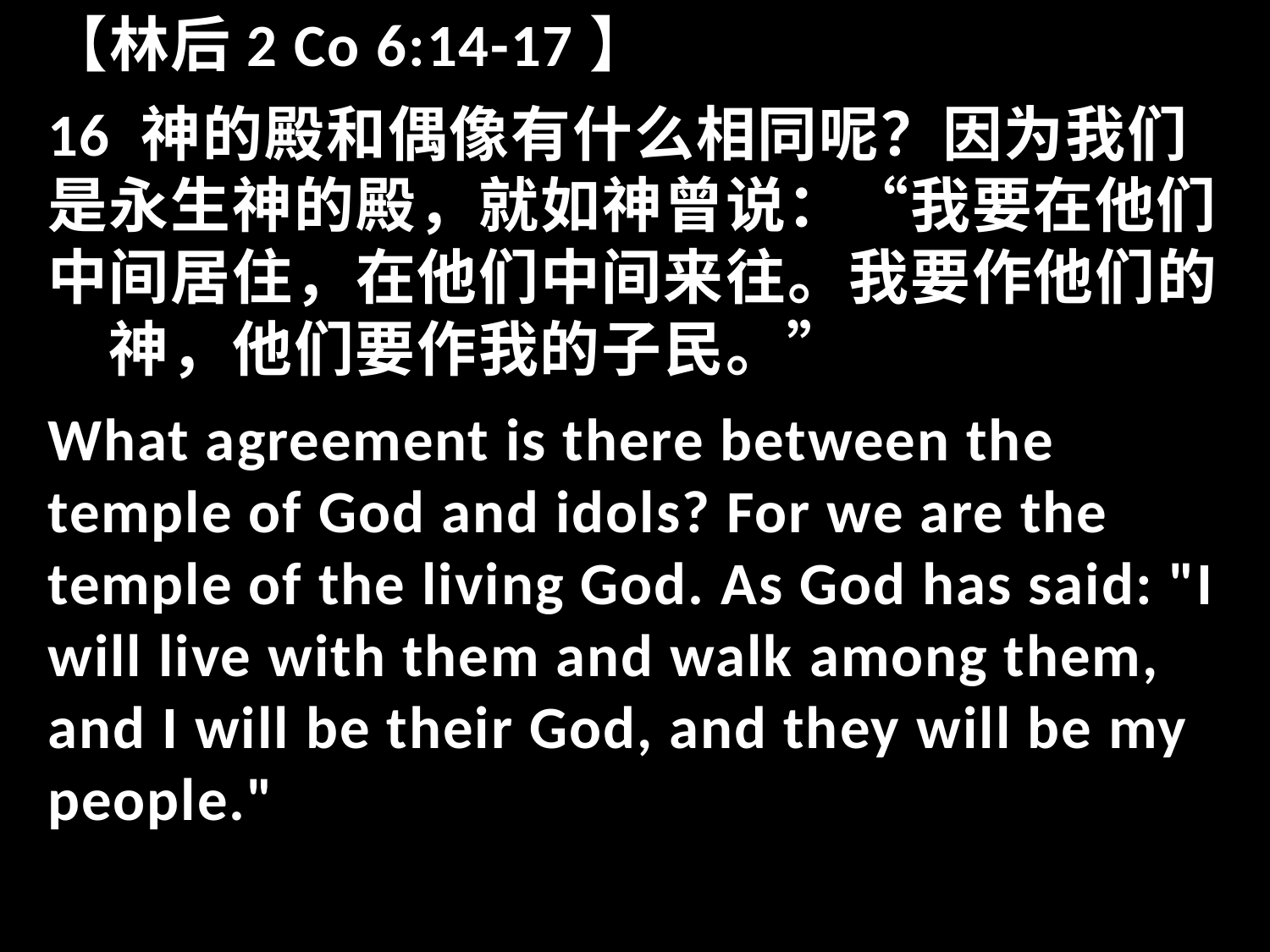

【林后2 Co 6:14-17】
16 神的殿和偶像有什么相同呢？因为我们是永生神的殿，就如神曾说：“我要在他们中间居住，在他们中间来往。我要作他们的　神，他们要作我的子民。”
What agreement is there between the temple of God and idols? For we are the temple of the living God. As God has said: "I will live with them and walk among them, and I will be their God, and they will be my people."